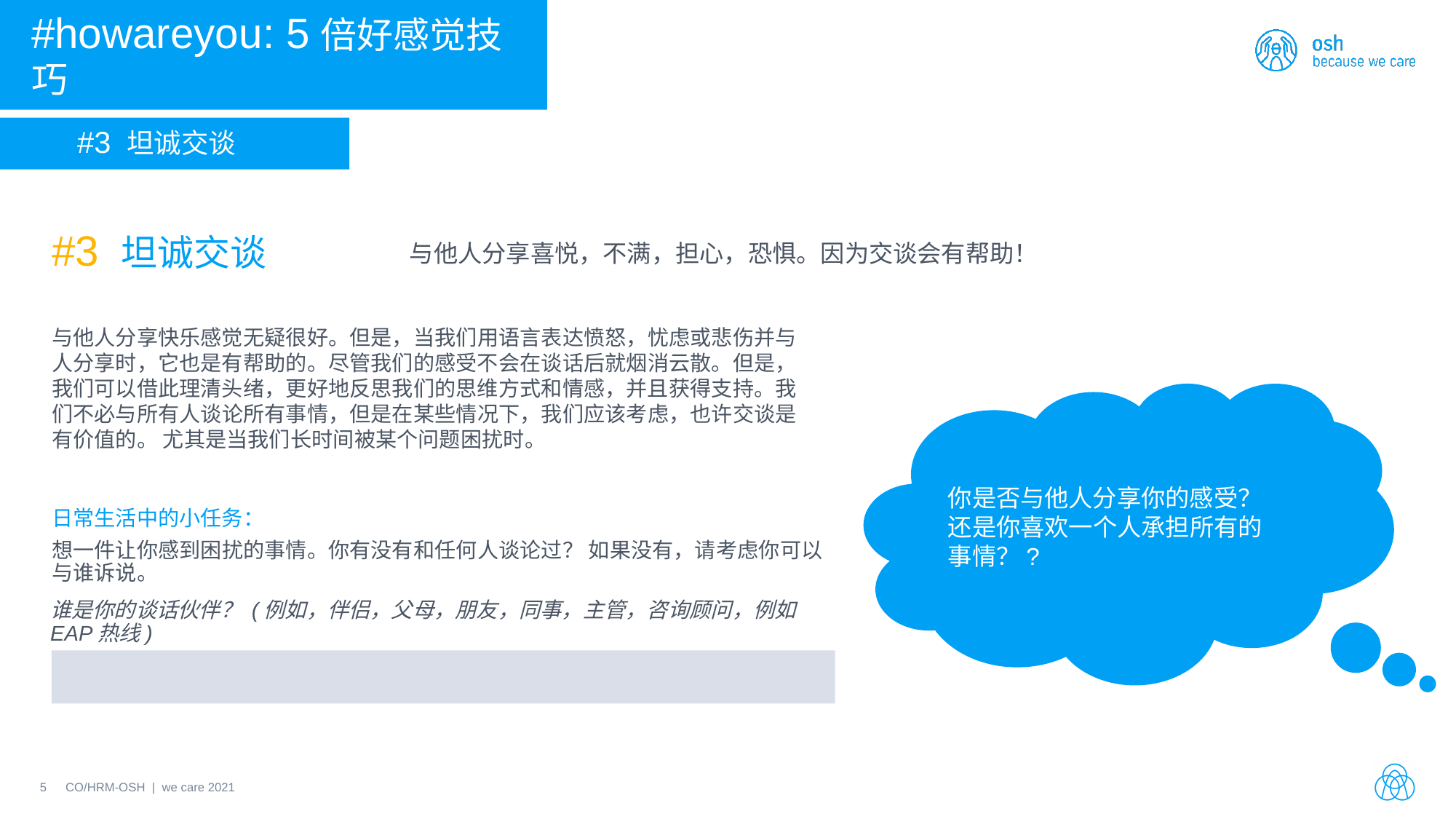

#howareyou: 5倍好感觉技巧
#3 坦诚交谈
#3 坦诚交谈
与他人分享喜悦，不满，担心，恐惧。因为交谈会有帮助！
与他人分享快乐感觉无疑很好。但是，当我们用语言表达愤怒，忧虑或悲伤并与人分享时，它也是有帮助的。尽管我们的感受不会在谈话后就烟消云散。但是，我们可以借此理清头绪，更好地反思我们的思维方式和情感，并且获得支持。我们不必与所有人谈论所有事情，但是在某些情况下，我们应该考虑，也许交谈是有价值的。 尤其是当我们长时间被某个问题困扰时。
你是否与他人分享你的感受？还是你喜欢一个人承担所有的事情？?
日常生活中的小任务：
想一件让你感到困扰的事情。你有没有和任何人谈论过？ 如果没有，请考虑你可以与谁诉说。
谁是你的谈话伙伴？ (例如，伴侣，父母，朋友，同事，主管，咨询顾问，例如EAP热线)